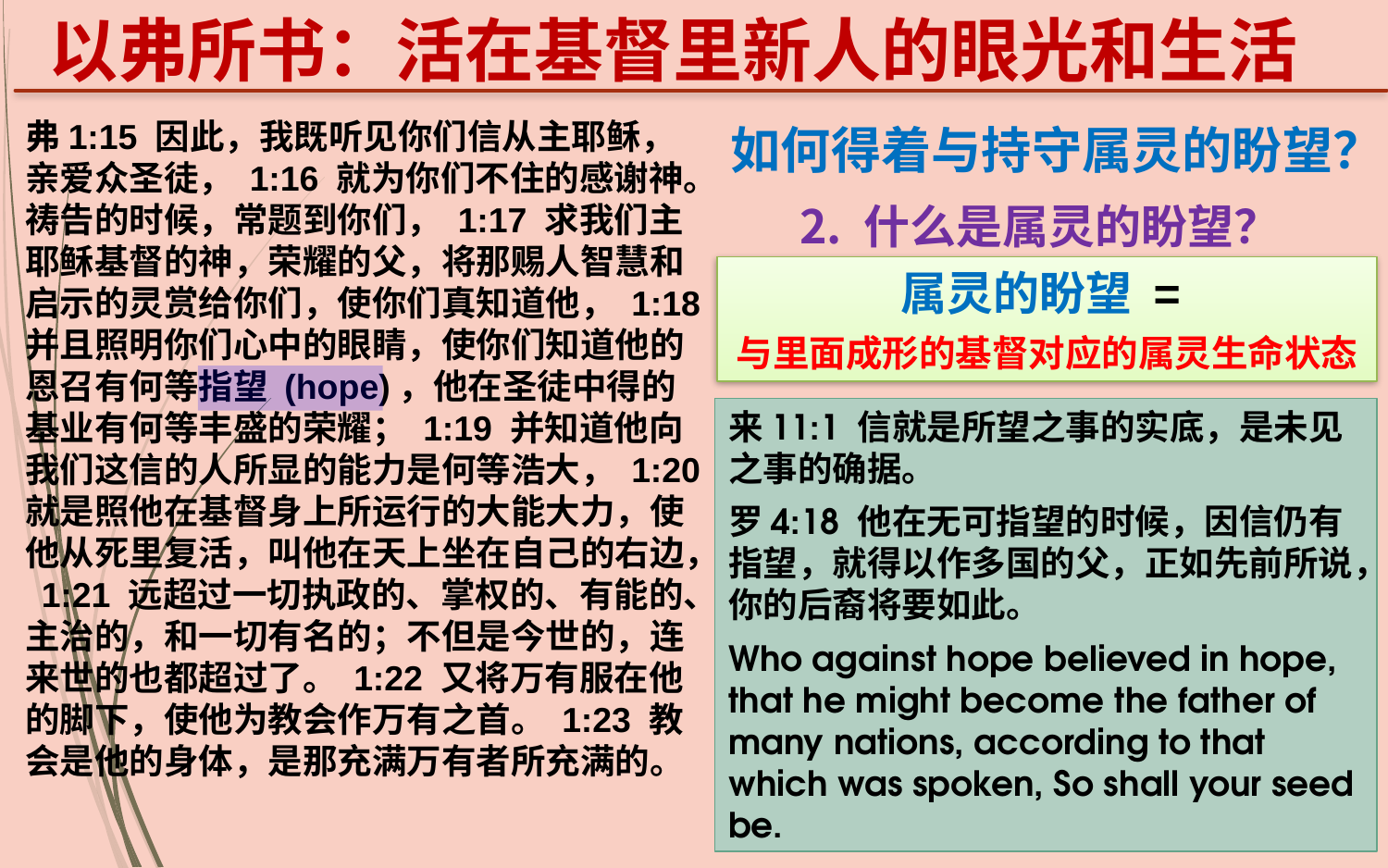

以弗所书：活在基督里新人的眼光和生活
弗1:15 因此，我既听见你们信从主耶稣，亲爱众圣徒， 1:16 就为你们不住的感谢神。祷告的时候，常题到你们， 1:17 求我们主耶稣基督的神，荣耀的父，将那赐人智慧和启示的灵赏给你们，使你们真知道他， 1:18 并且照明你们心中的眼睛，使你们知道他的恩召有何等指望 (hope)，他在圣徒中得的基业有何等丰盛的荣耀； 1:19 并知道他向我们这信的人所显的能力是何等浩大， 1:20 就是照他在基督身上所运行的大能大力，使他从死里复活，叫他在天上坐在自己的右边， 1:21 远超过一切执政的、掌权的、有能的、主治的，和一切有名的；不但是今世的，连来世的也都超过了。 1:22 又将万有服在他的脚下，使他为教会作万有之首。 1:23 教会是他的身体，是那充满万有者所充满的。
如何得着与持守属灵的盼望？
 什么是属灵的盼望？
属灵的盼望 =
与里面成形的基督对应的属灵生命状态

来11:1 信就是所望之事的实底，是未见之事的确据。
罗4:18 他在无可指望的时候，因信仍有指望，就得以作多国的父，正如先前所说，你的后裔将要如此。
Who against hope believed in hope, that he might become the father of many nations, according to that which was spoken, So shall your seed be.